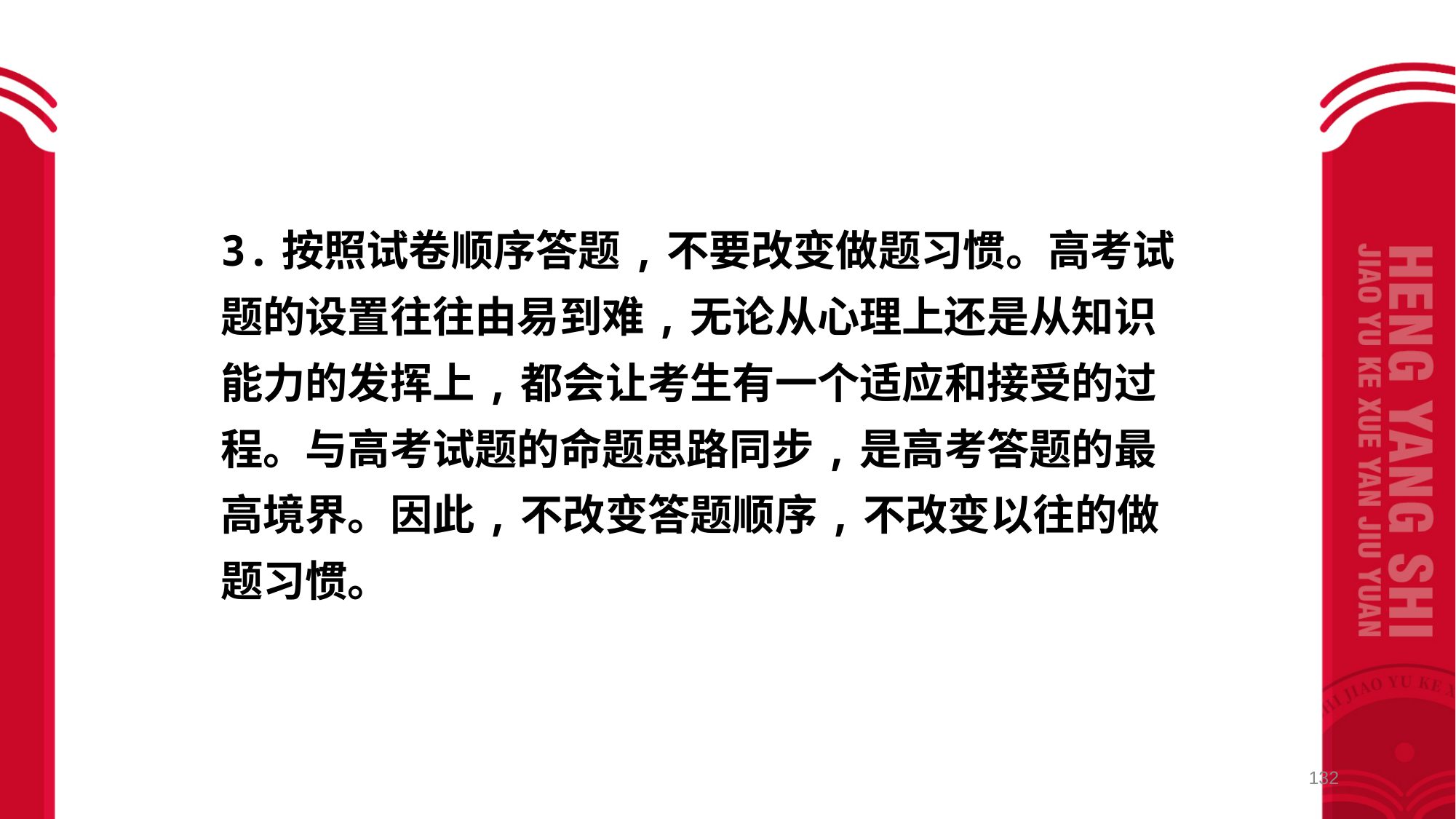

3.按照试卷顺序答题,不要改变做题习惯。高考试题的设置往往由易到难,无论从心理上还是从知识能力的发挥上,都会让考生有一个适应和接受的过程。与高考试题的命题思路同步,是高考答题的最高境界。因此,不改变答题顺序,不改变以往的做题习惯。
132